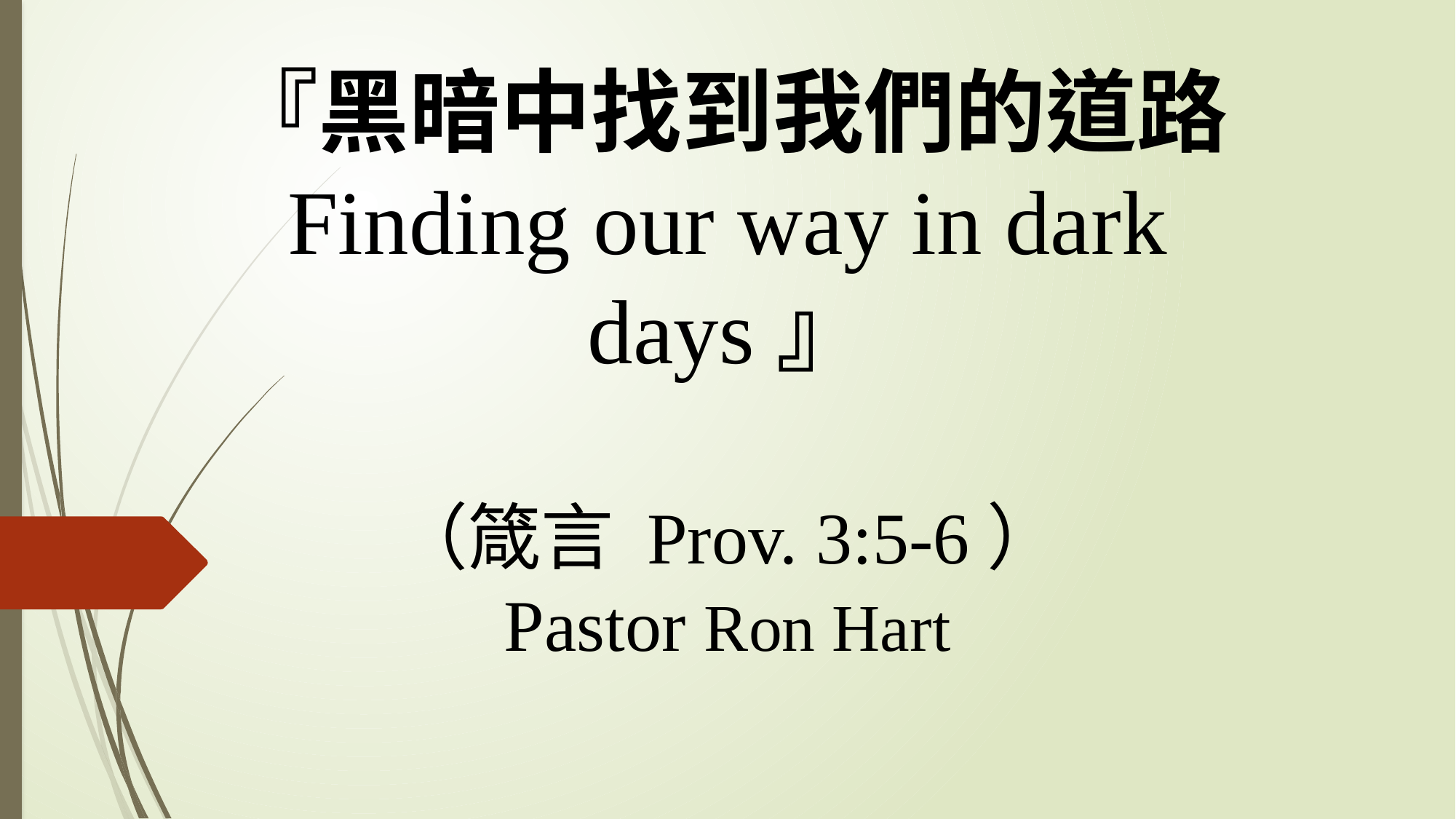

# 『黑暗中找到我們的道路 Finding our way in dark days』 （箴言 Prov. 3:5-6） Pastor Ron Hart